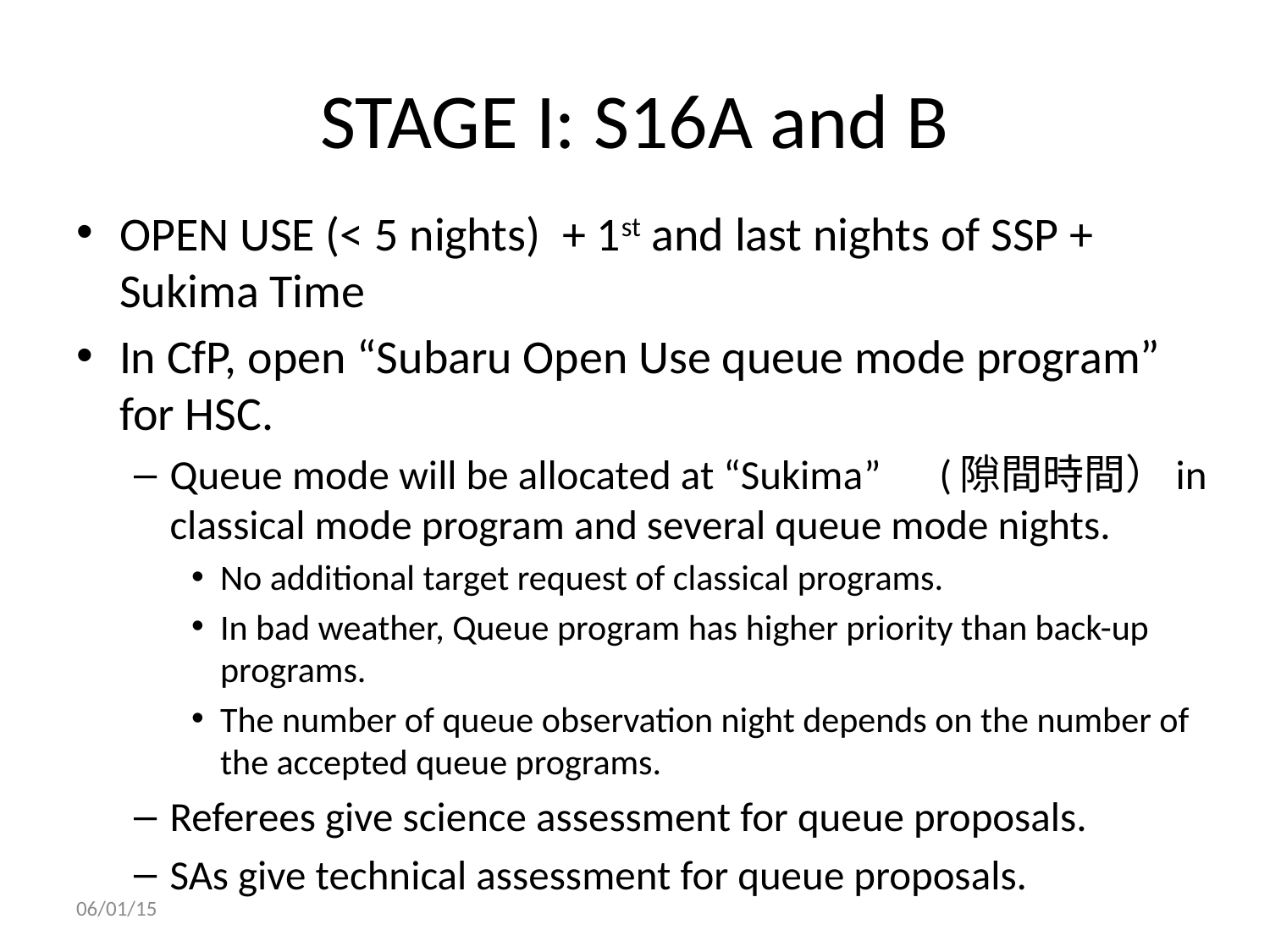

# STAGE I: S16A and B
OPEN USE (< 5 nights)  + 1st and last nights of SSP + Sukima Time
In CfP, open “Subaru Open Use queue mode program” for HSC.
Queue mode will be allocated at “Sukima”　(隙間時間）in classical mode program and several queue mode nights.
No additional target request of classical programs.
In bad weather, Queue program has higher priority than back-up programs.
The number of queue observation night depends on the number of the accepted queue programs.
Referees give science assessment for queue proposals.
SAs give technical assessment for queue proposals.

06/01/15